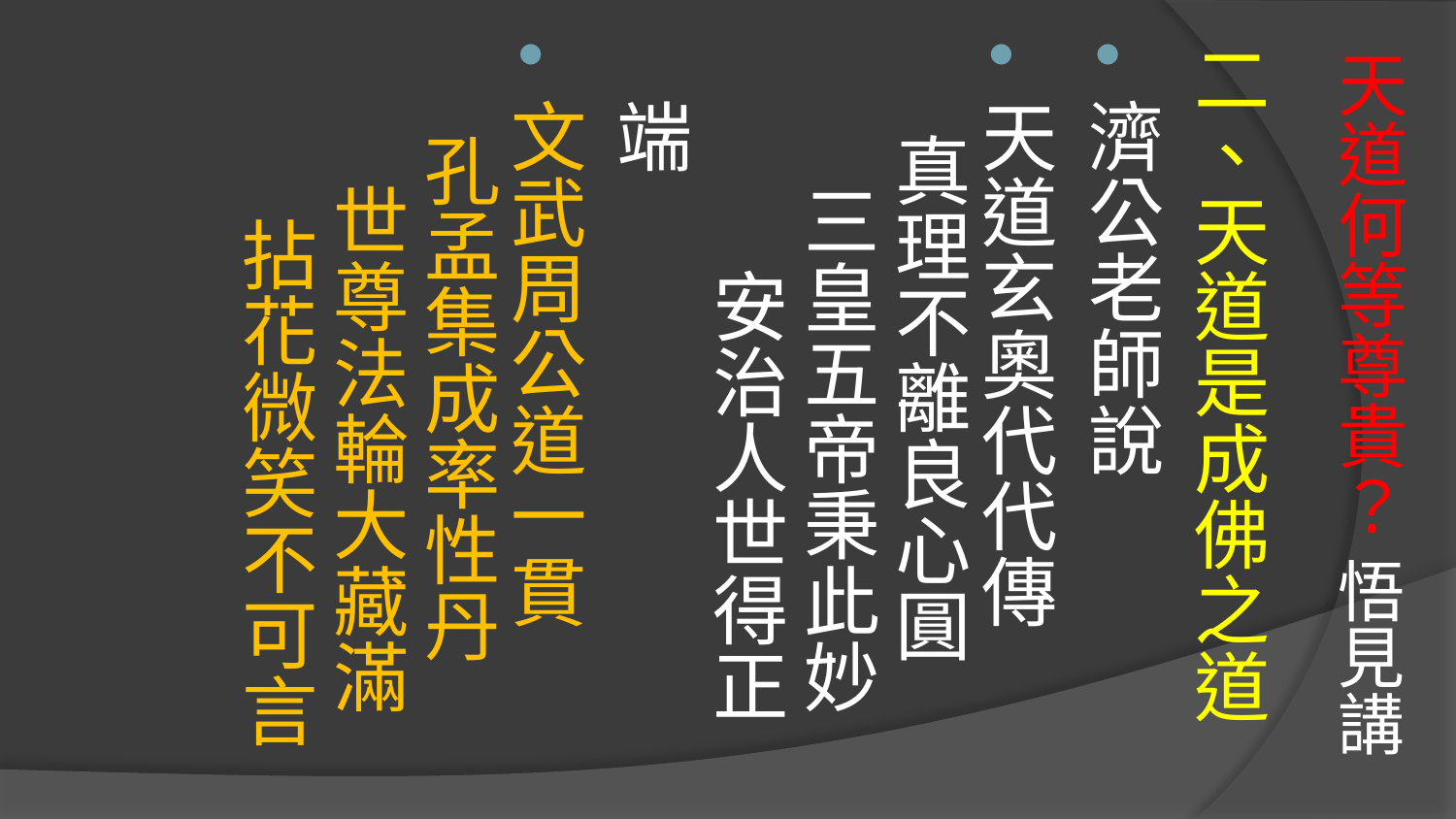

# 天道何等尊貴？ 悟見講
二、天道是成佛之道
濟公老師說
天道玄奧代代傳            真理不離良心圓             三皇五帝秉此妙               安治人世得正端
文武周公道一貫            孔孟集成率性丹             世尊法輪大藏滿            拈花微笑不可言